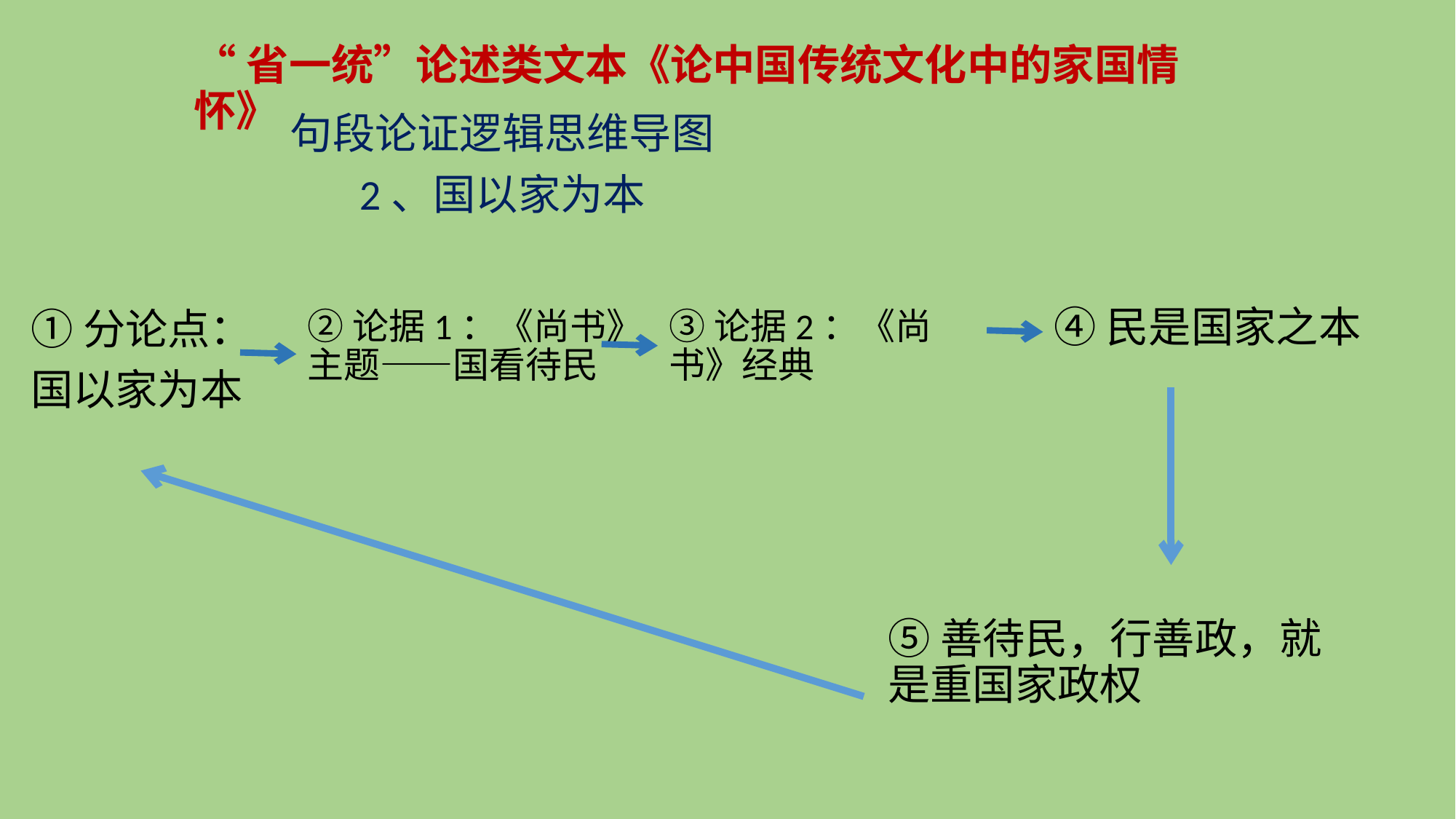

“省一统”论述类文本《论中国传统文化中的家国情怀》
句段论证逻辑思维导图
2、国以家为本
④民是国家之本
①分论点：
国以家为本
②论据1：《尚书》主题——国看待民
③论据2：《尚书》经典
⑤善待民，行善政，就是重国家政权